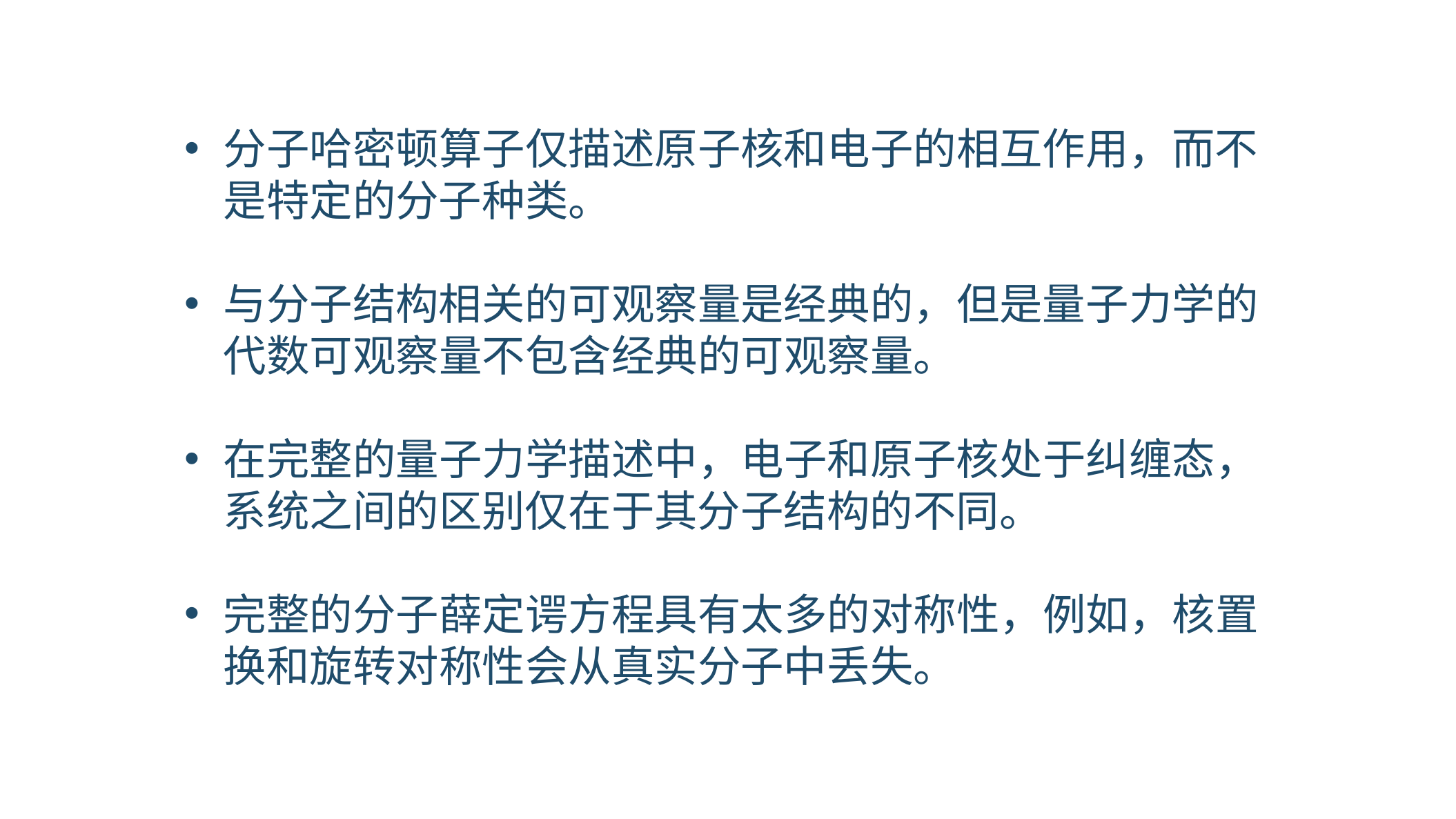

分子哈密顿算子仅描述原子核和电子的相互作用，而不是特定的分子种类。

与分子结构相关的可观察量是经典的，但是量子力学的代数可观察量不包含经典的可观察量。

在完整的量子力学描述中，电子和原子核处于纠缠态，系统之间的区别仅在于其分子结构的不同。

完整的分子薛定谔方程具有太多的对称性，例如，核置换和旋转对称性会从真实分子中丢失。